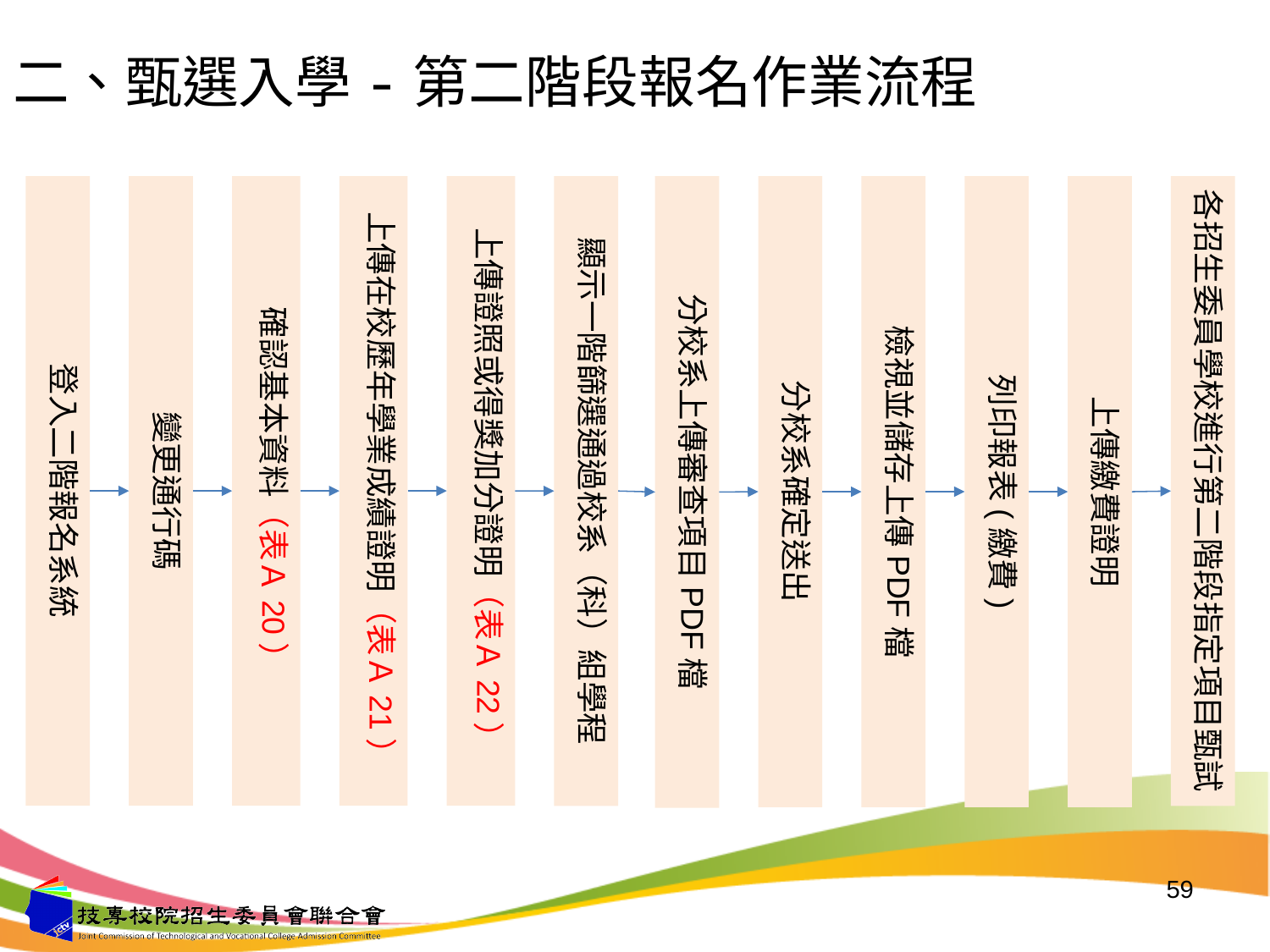

# 二、甄選入學-第二階段報名作業流程
登入二階報名系統
變更通行碼
確認基本資料（表Ａ20）
上傳在校歷年學業成績證明（表Ａ21）
上傳證照或得獎加分證明（表Ａ22）
顯示一階篩選通過校系（科）組學程
分校系上傳審查項目PDF檔
分校系確定送出
檢視並儲存上傳PDF檔
列印報表(繳費)
上傳繳費證明
各招生委員學校進行第二階段指定項目甄試
59